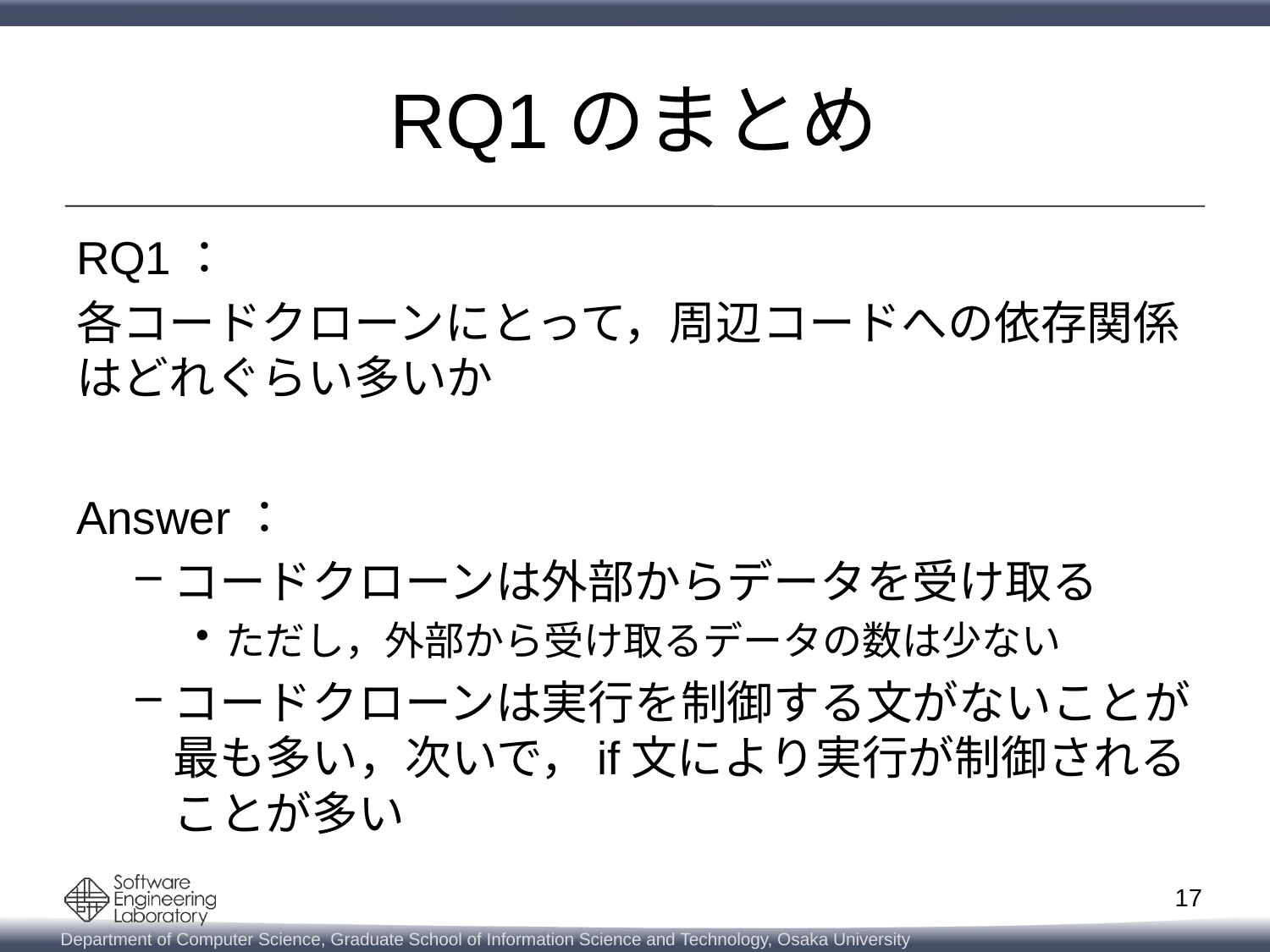

# RQ1のまとめ
RQ1：
各コードクローンにとって，周辺コードへの依存関係はどれぐらい多いか

Answer：
コードクローンは外部からデータを受け取る
ただし，外部から受け取るデータの数は少ない
コードクローンは実行を制御する文がないことが最も多い，次いで，if文により実行が制御されることが多い
17